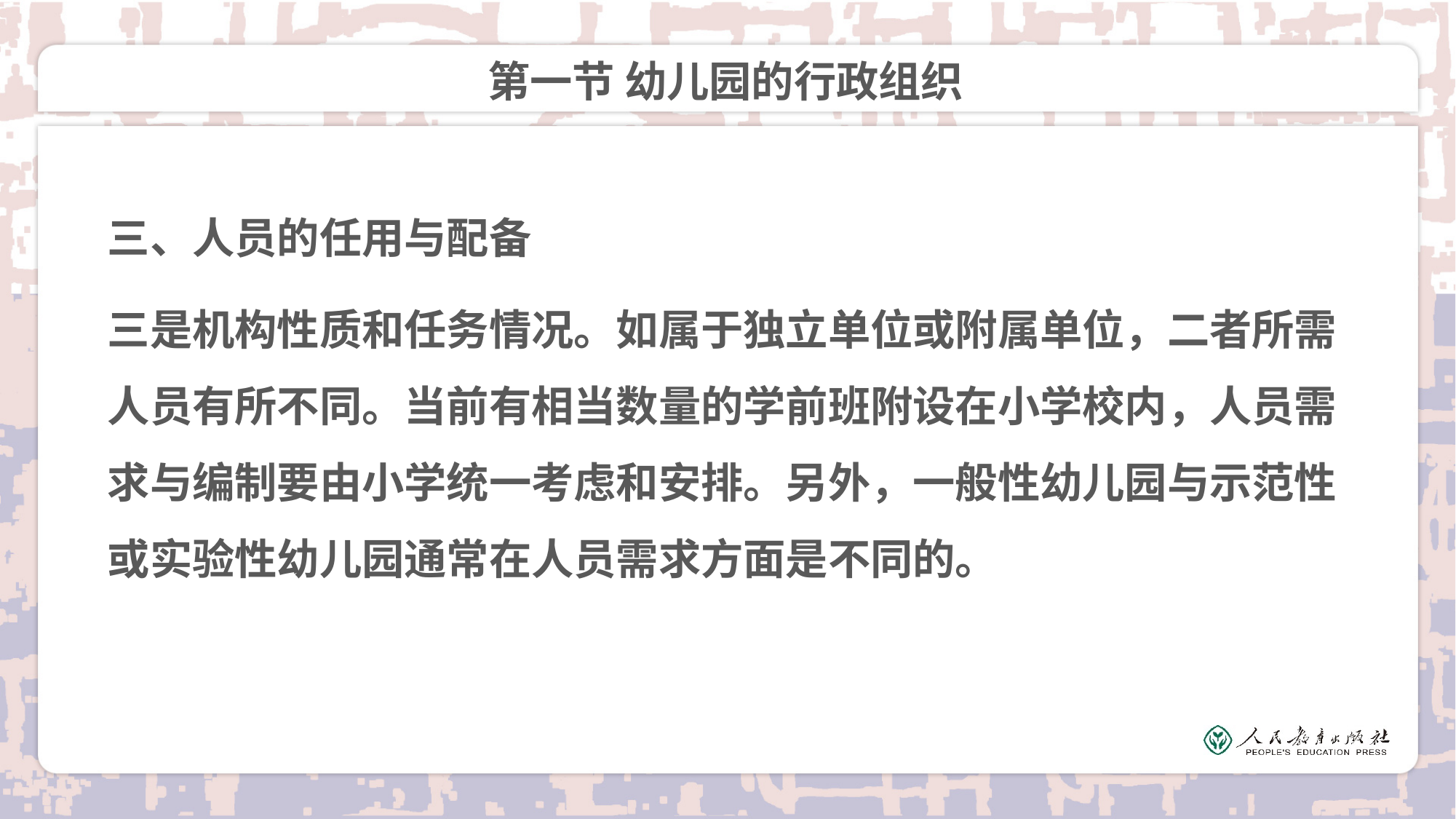

# 第一节 幼儿园的行政组织
三、人员的任用与配备
三是机构性质和任务情况。如属于独立单位或附属单位，二者所需人员有所不同。当前有相当数量的学前班附设在小学校内，人员需求与编制要由小学统一考虑和安排。另外，一般性幼儿园与示范性或实验性幼儿园通常在人员需求方面是不同的。